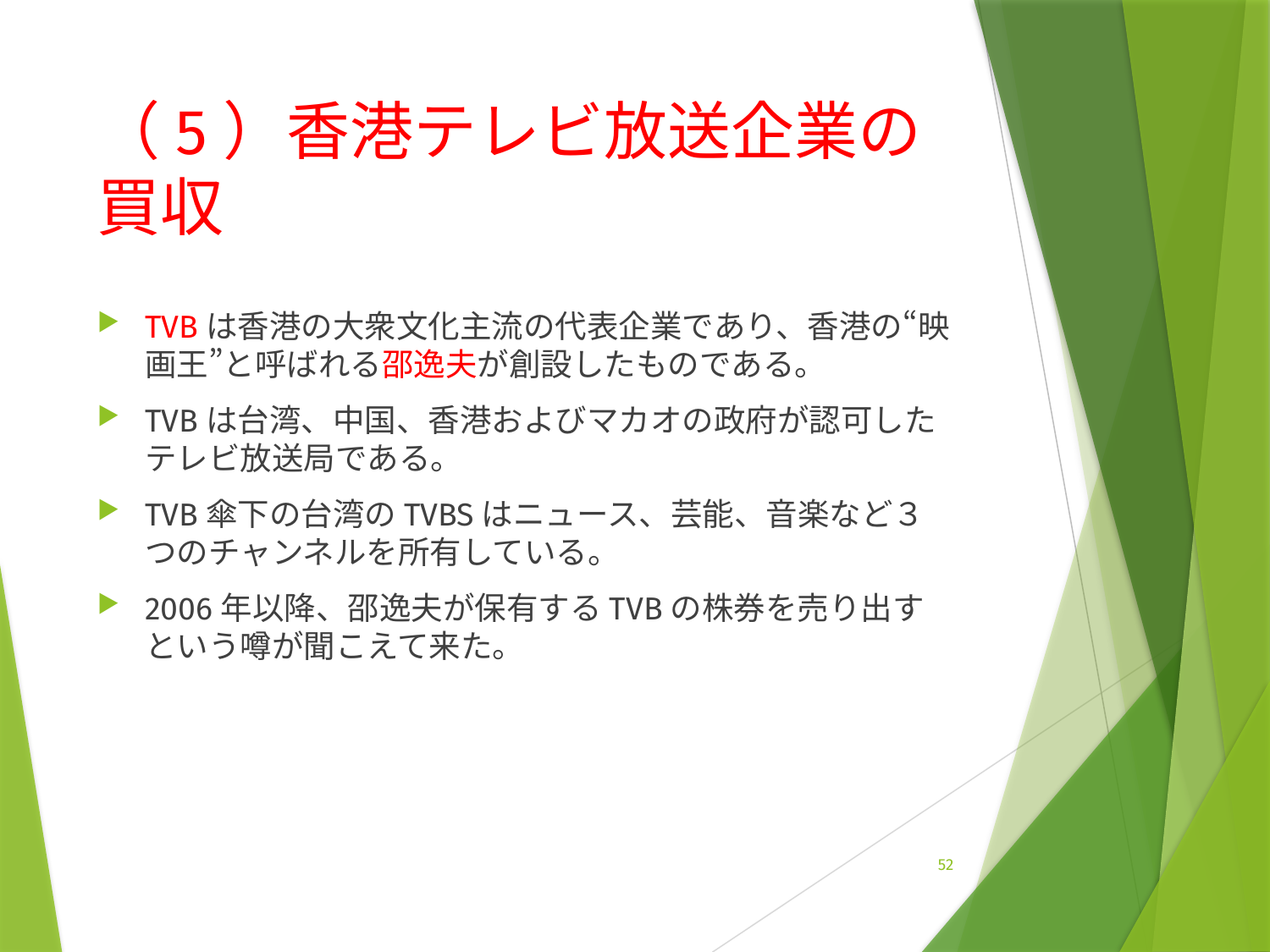

# （5）香港テレビ放送企業の買収
TVBは香港の大衆文化主流の代表企業であり、香港の“映画王”と呼ばれる邵逸夫が創設したものである。
TVBは台湾、中国、香港およびマカオの政府が認可したテレビ放送局である。
TVB傘下の台湾のTVBSはニュース、芸能、音楽など３つのチャンネルを所有している。
2006年以降、邵逸夫が保有するTVBの株券を売り出すという噂が聞こえて来た。
52